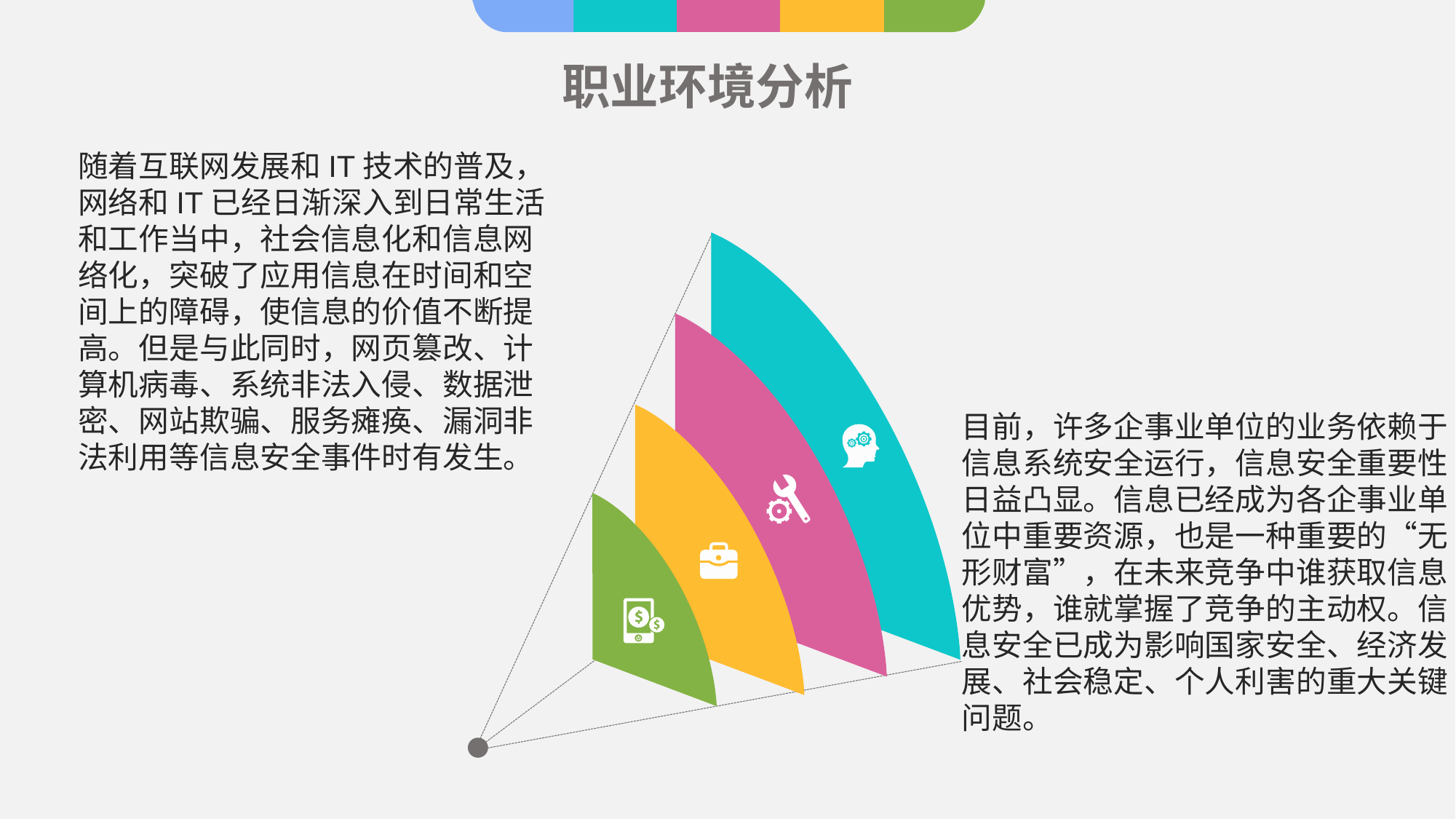

职业环境分析
随着互联网发展和IT技术的普及，
网络和IT已经日渐深入到日常生活
和工作当中，社会信息化和信息网
络化，突破了应用信息在时间和空
间上的障碍，使信息的价值不断提
高。但是与此同时，网页篡改、计
算机病毒、系统非法入侵、数据泄
密、网站欺骗、服务瘫痪、漏洞非
法利用等信息安全事件时有发生。

目前，许多企事业单位的业务依赖于
信息系统安全运行，信息安全重要性
日益凸显。信息已经成为各企事业单
位中重要资源，也是一种重要的“无
形财富”，在未来竞争中谁获取信息
优势，谁就掌握了竞争的主动权。信
息安全已成为影响国家安全、经济发
展、社会稳定、个人利害的重大关键
问题。